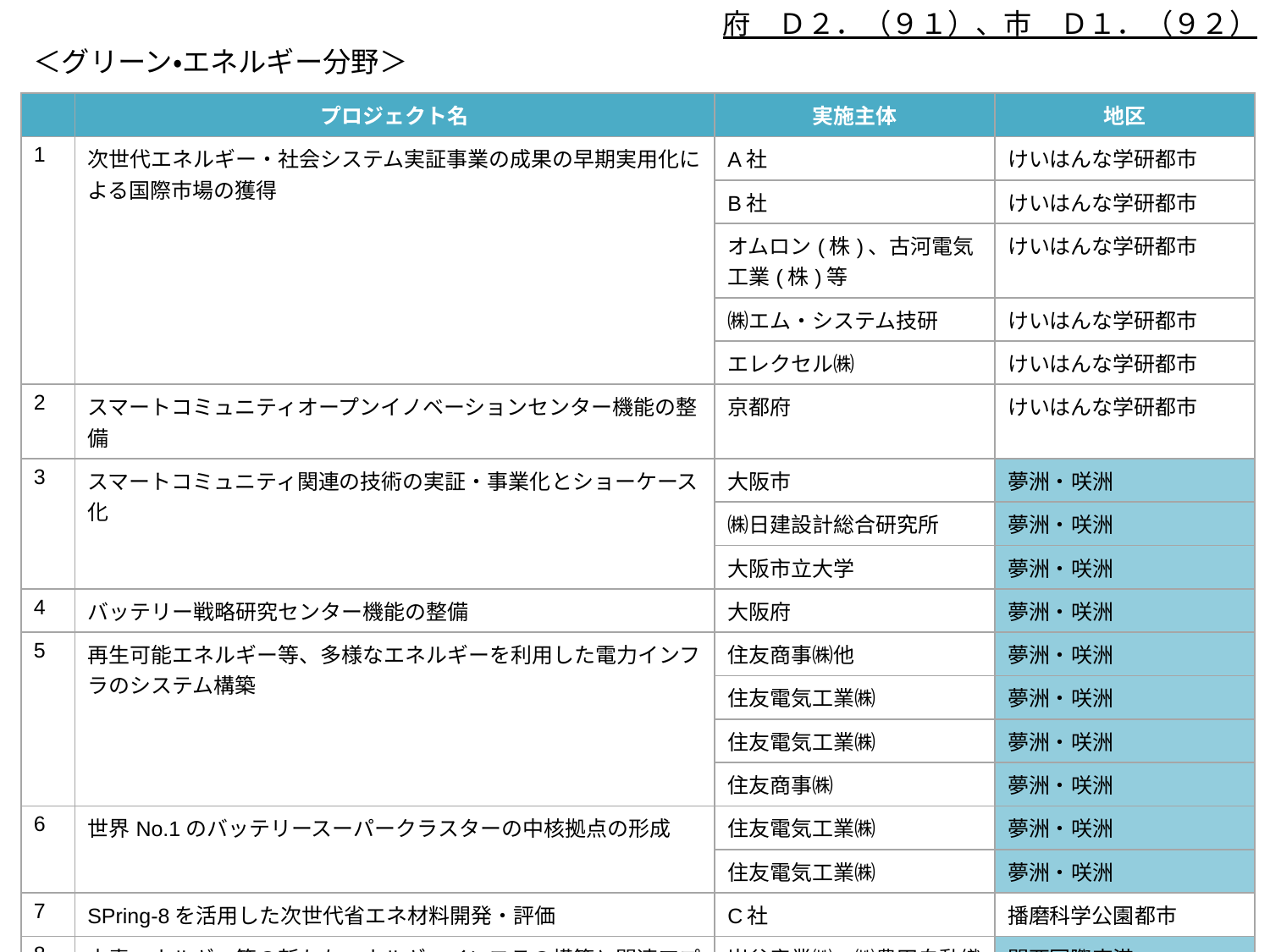

府　Ｄ２．（９１）、市　Ｄ１．（９２）
＜グリーン・エネルギー分野＞
|  | プロジェクト名 | 実施主体 | 地区 |
| --- | --- | --- | --- |
| 1 | 次世代エネルギー・社会システム実証事業の成果の早期実用化による国際市場の獲得 | A社 | けいはんな学研都市 |
|  |  | B社 | けいはんな学研都市 |
|  |  | オムロン(株)、古河電気工業(株)等 | けいはんな学研都市 |
|  |  | ㈱エム・システム技研 | けいはんな学研都市 |
|  |  | エレクセル㈱ | けいはんな学研都市 |
| 2 | スマートコミュニティオープンイノベーションセンター機能の整備 | 京都府 | けいはんな学研都市 |
| 3 | スマートコミュニティ関連の技術の実証・事業化とショーケース化 | 大阪市 | 夢洲・咲洲 |
|  |  | ㈱日建設計総合研究所 | 夢洲・咲洲 |
|  |  | 大阪市立大学 | 夢洲・咲洲 |
| 4 | バッテリー戦略研究センター機能の整備 | 大阪府 | 夢洲・咲洲 |
| 5 | 再生可能エネルギー等、多様なエネルギーを利用した電力インフラのシステム構築 | 住友商事㈱他 | 夢洲・咲洲 |
|  |  | 住友電気工業㈱ | 夢洲・咲洲 |
|  |  | 住友電気工業㈱ | 夢洲・咲洲 |
|  |  | 住友商事㈱ | 夢洲・咲洲 |
| 6 | 世界No.1のバッテリースーパークラスターの中核拠点の形成 | 住友電気工業㈱ | 夢洲・咲洲 |
|  |  | 住友電気工業㈱ | 夢洲・咲洲 |
| 7 | SPring-8を活用した次世代省エネ材料開発・評価 | C社 | 播磨科学公園都市 |
| 8 | 水素エネルギー等の新たなエネルギーインフラの構築と関連アプリケーションの実用化 | 岩谷産業㈱、㈱豊田自動織機等 | 関西国際空港 |
35